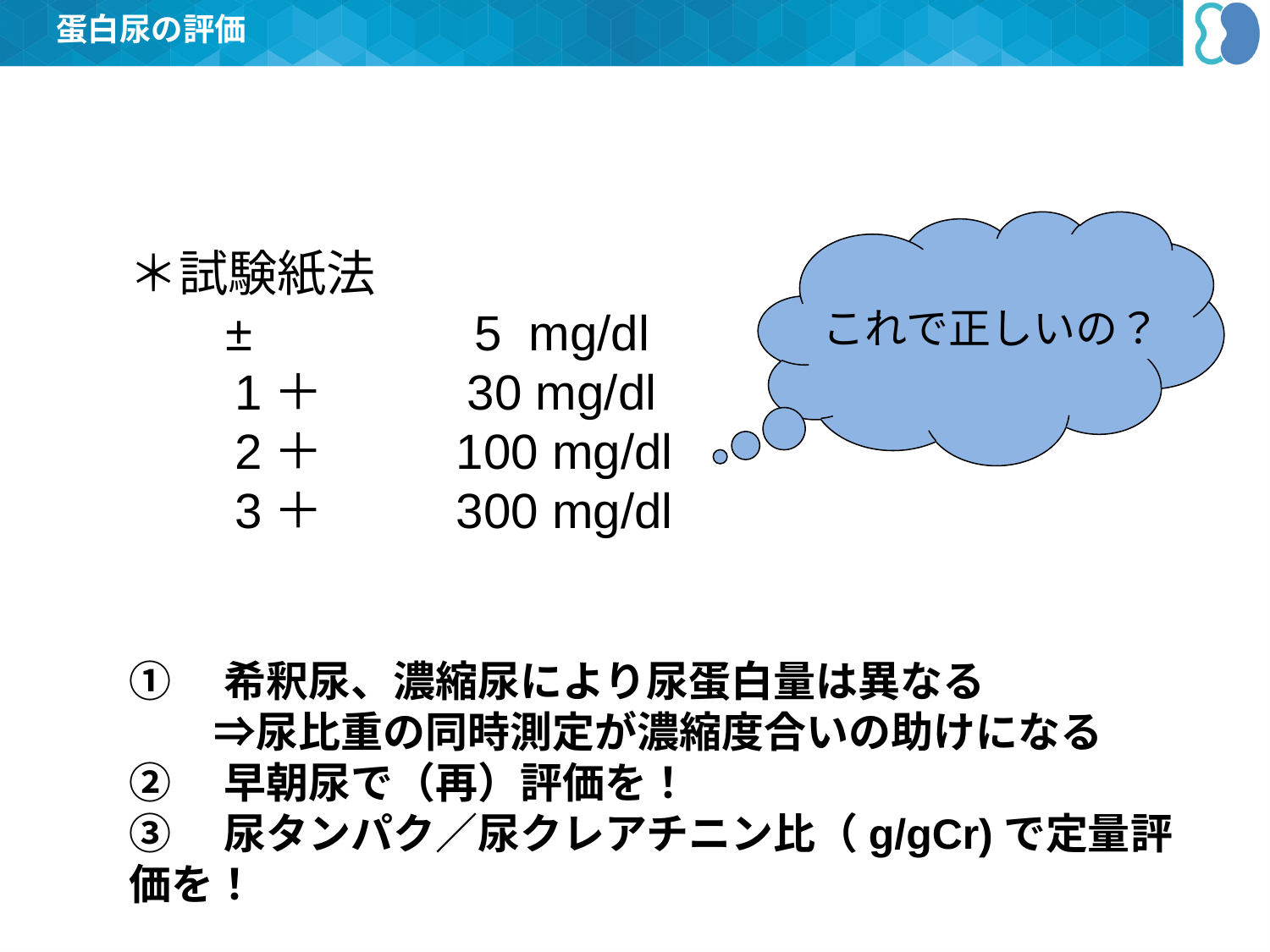

蛋白尿の評価

これで正しいの？
＊試験紙法
       ±　        　 5  mg/dl
　    1＋            30 mg/dl
　    2＋           100 mg/dl
　    3＋           300 mg/dl
①　希釈尿、濃縮尿により尿蛋白量は異なる
　　⇒尿比重の同時測定が濃縮度合いの助けになる
②　早朝尿で（再）評価を！
③　尿タンパク／尿クレアチニン比（g/gCr)で定量評価を！